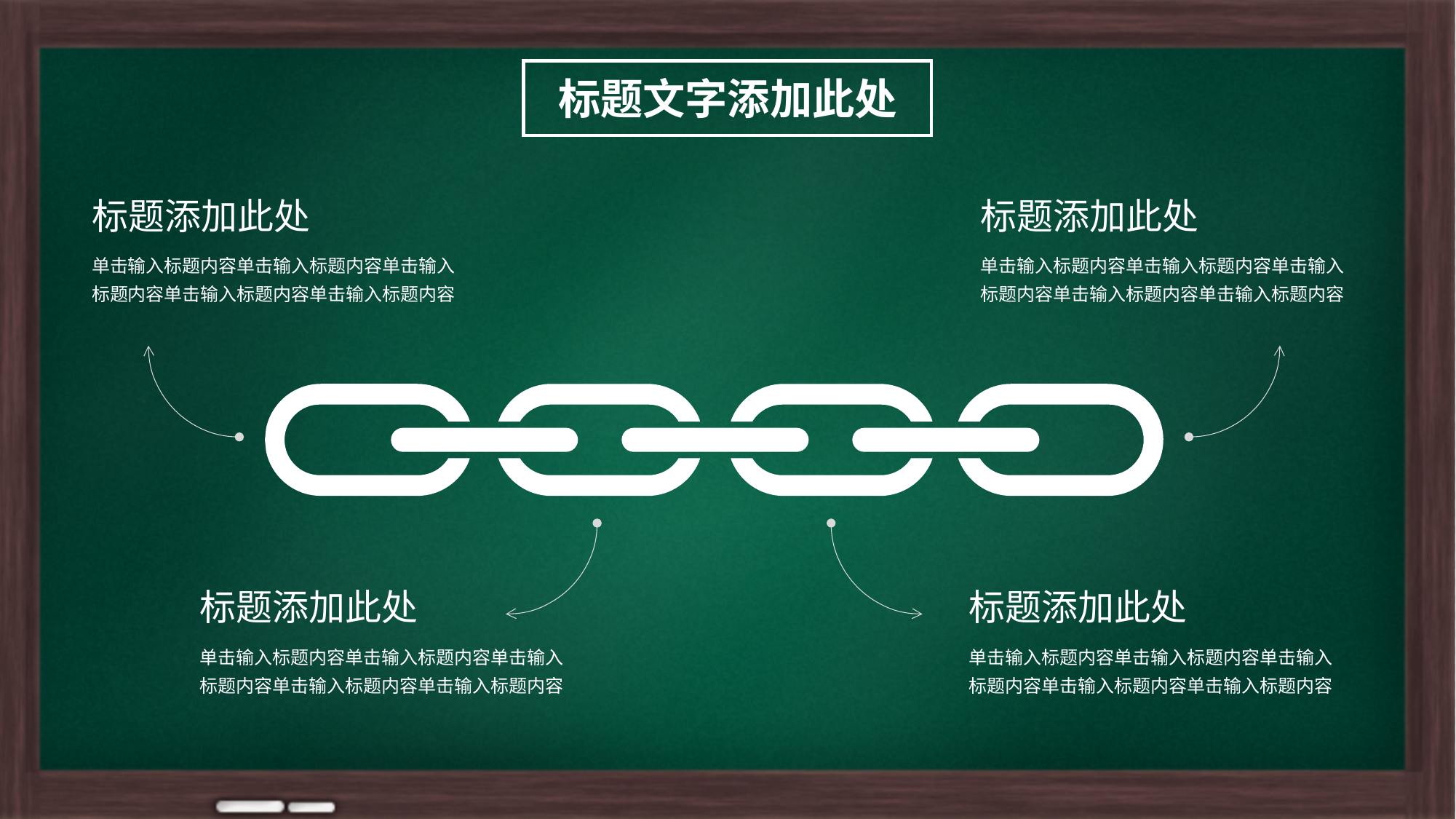

标题文字添加此处
标题添加此处
单击输入标题内容单击输入标题内容单击输入标题内容单击输入标题内容单击输入标题内容

标题添加此处
单击输入标题内容单击输入标题内容单击输入标题内容单击输入标题内容单击输入标题内容

标题添加此处
单击输入标题内容单击输入标题内容单击输入标题内容单击输入标题内容单击输入标题内容

标题添加此处
单击输入标题内容单击输入标题内容单击输入标题内容单击输入标题内容单击输入标题内容